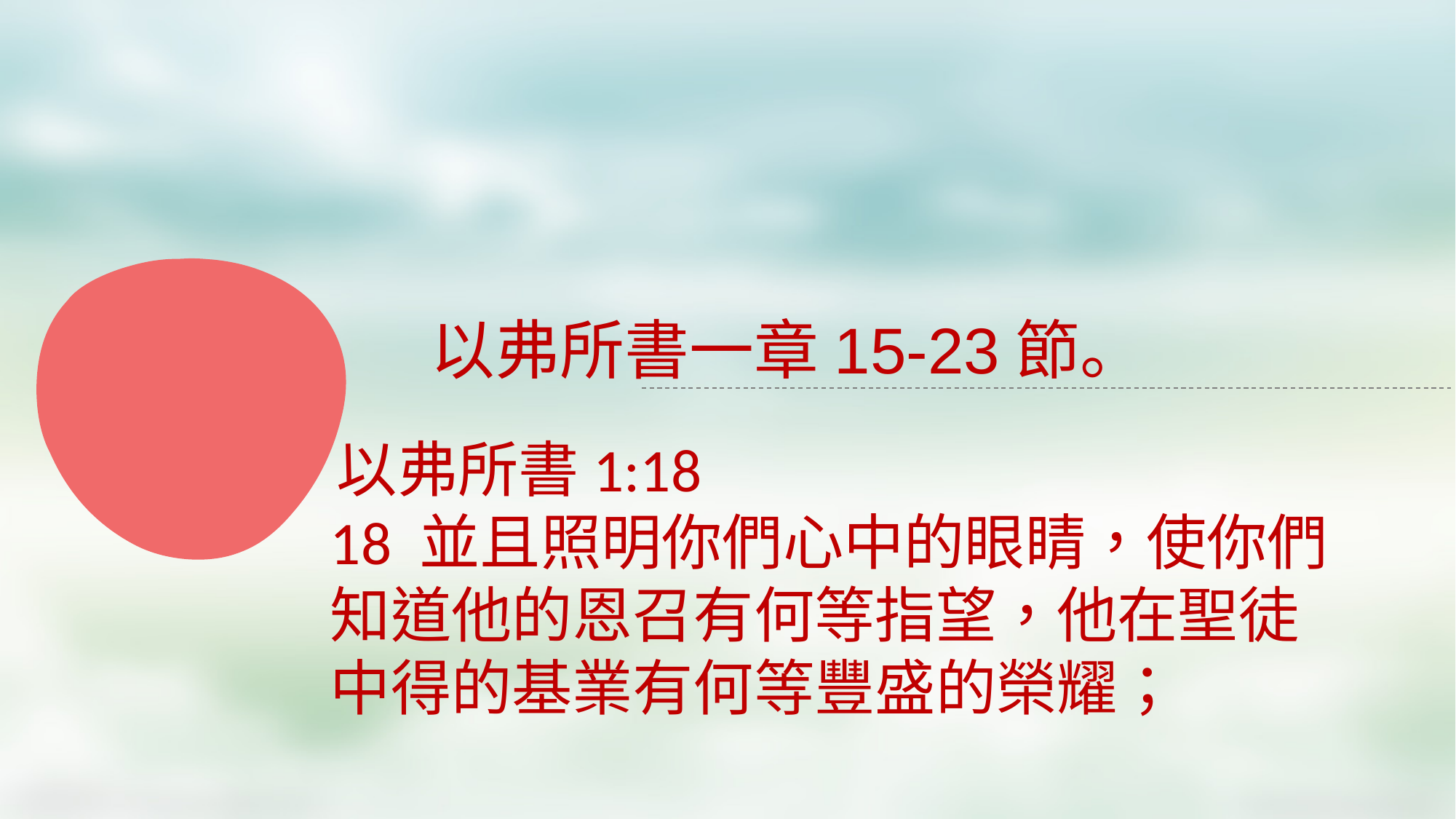

以弗所書一章15-23節。
‪以弗所書‬1:18
18 並且照明你們心中的眼睛，使你們知道他的恩召有何等指望，他在聖徒中得的基業有何等豐盛的榮耀；